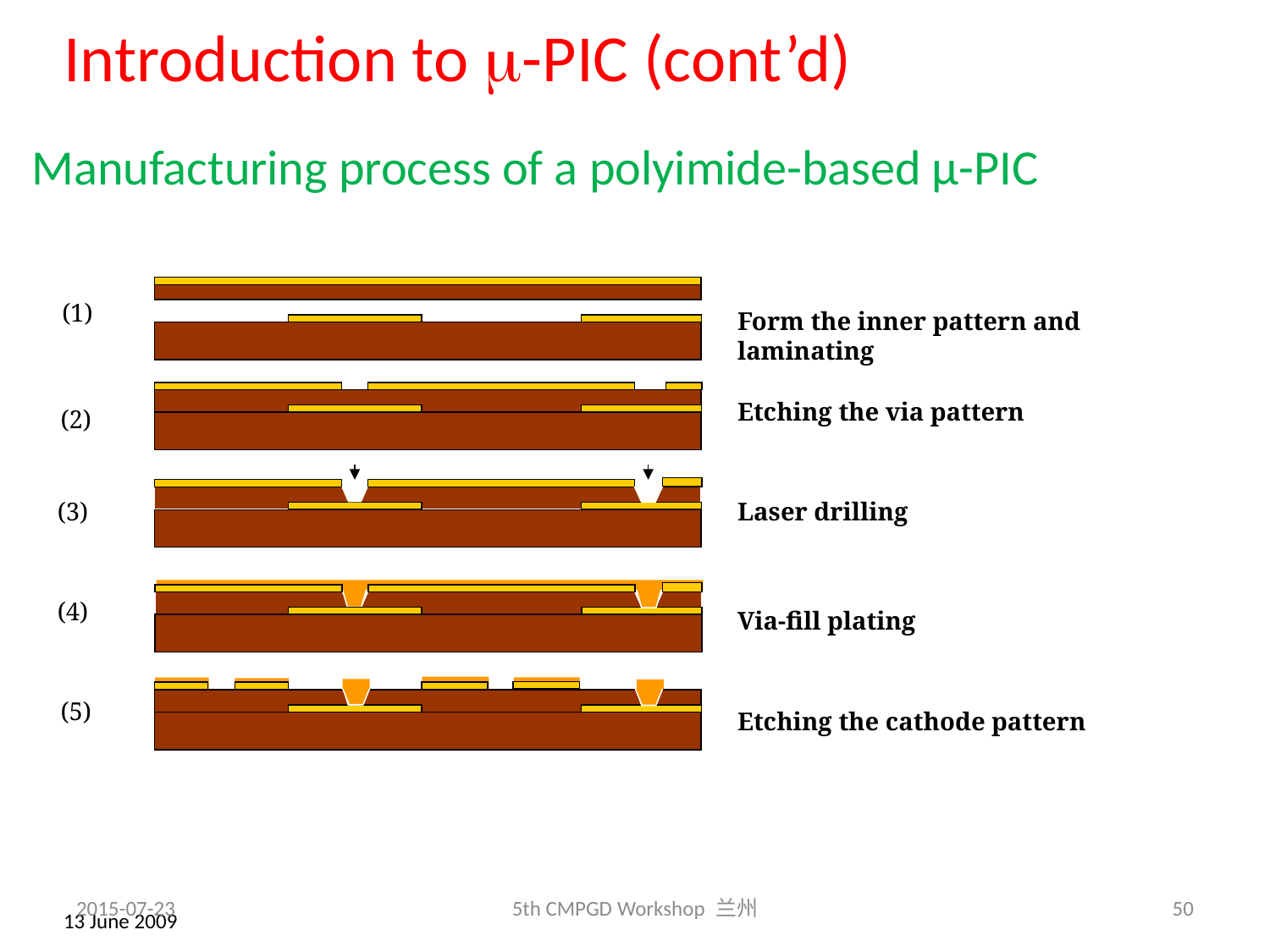

Introduction to μ-PIC (cont’d)
Manufacturing process of a polyimide-based μ-PIC

(1)
Form the inner pattern and laminating

Etching the via pattern
(2)

(3)
Laser drilling

(4)

Via-fill plating

(5)
Etching the cathode pattern
13 June 2009
2015-07-23
5th CMPGD Workshop 兰州
50